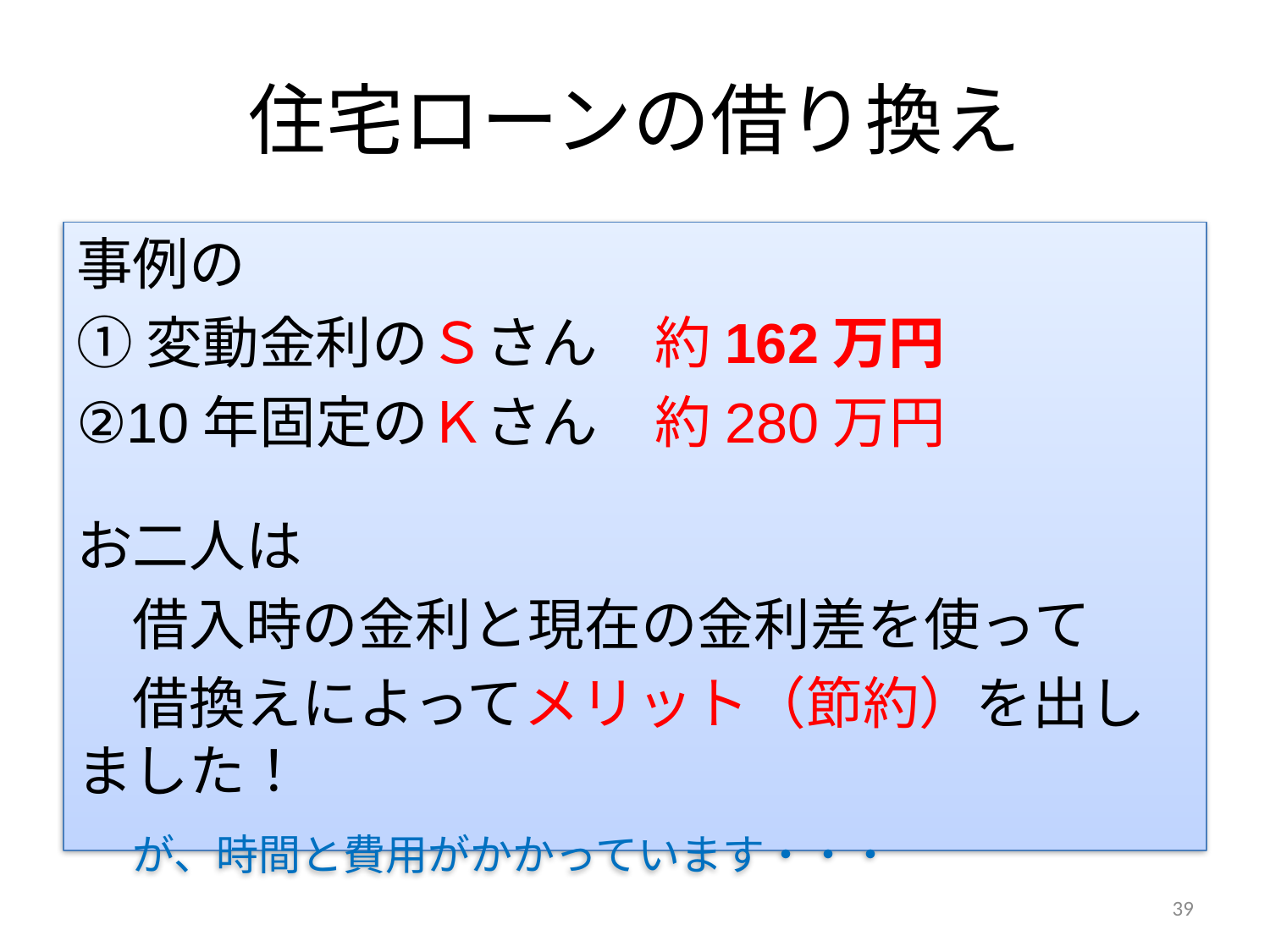

# 住宅ローンの借り換え
事例の
①変動金利のＳさん　約162万円
②10年固定のＫさん　約280万円

お二人は
　借入時の金利と現在の金利差を使って
　借換えによってメリット（節約）を出しました！
　が、時間と費用がかかっています・・・
39